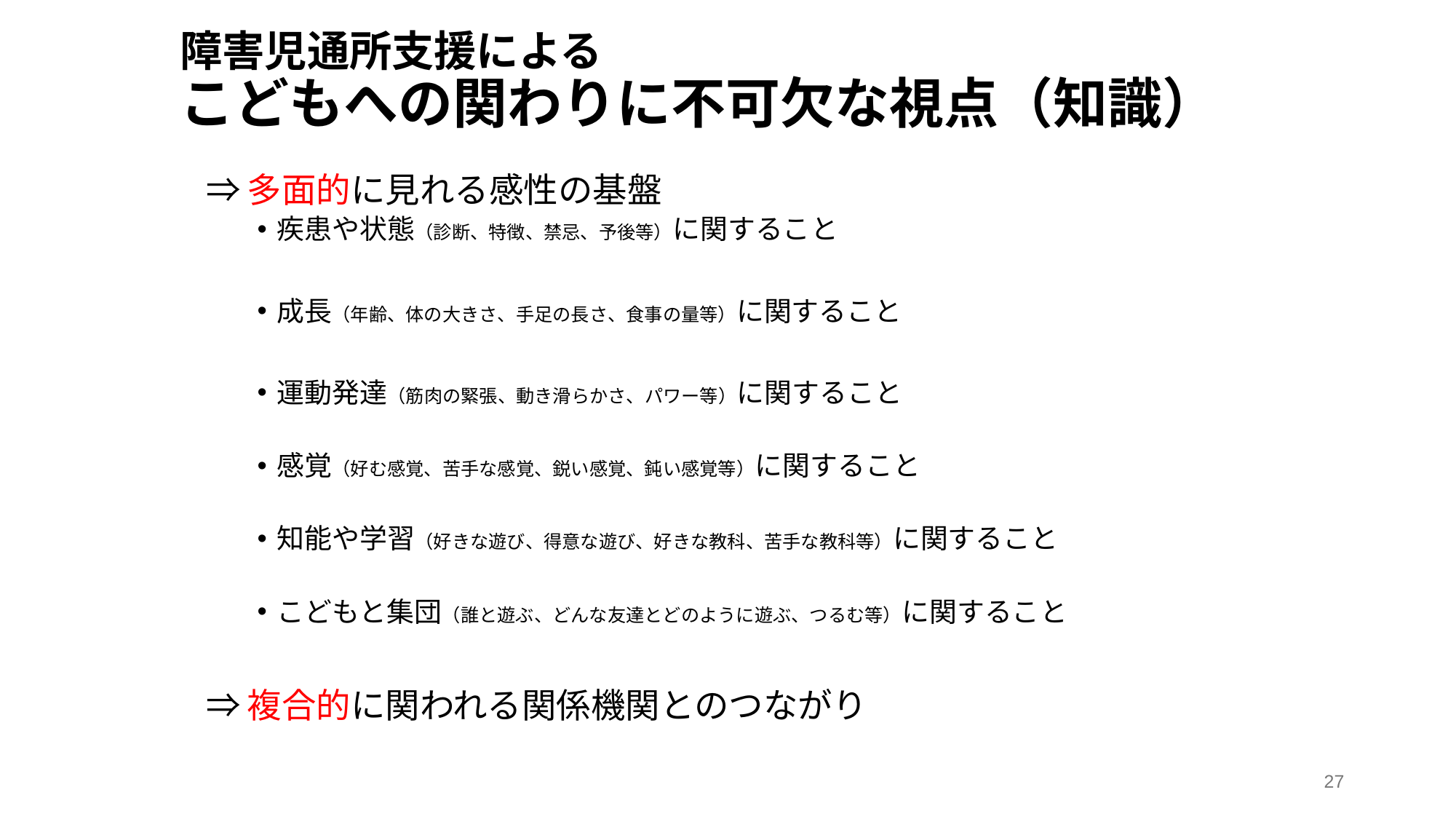

# 障害児通所支援による こどもへの関わりに不可欠な視点（知識）
⇒多面的に見れる感性の基盤
疾患や状態（診断、特徴、禁忌、予後等）に関すること

成長（年齢、体の大きさ、手足の長さ、食事の量等）に関すること

運動発達（筋肉の緊張、動き滑らかさ、パワー等）に関すること

感覚（好む感覚、苦手な感覚、鋭い感覚、鈍い感覚等）に関すること

知能や学習（好きな遊び、得意な遊び、好きな教科、苦手な教科等）に関すること

こどもと集団（誰と遊ぶ、どんな友達とどのように遊ぶ、つるむ等）に関すること

⇒複合的に関われる関係機関とのつながり
27